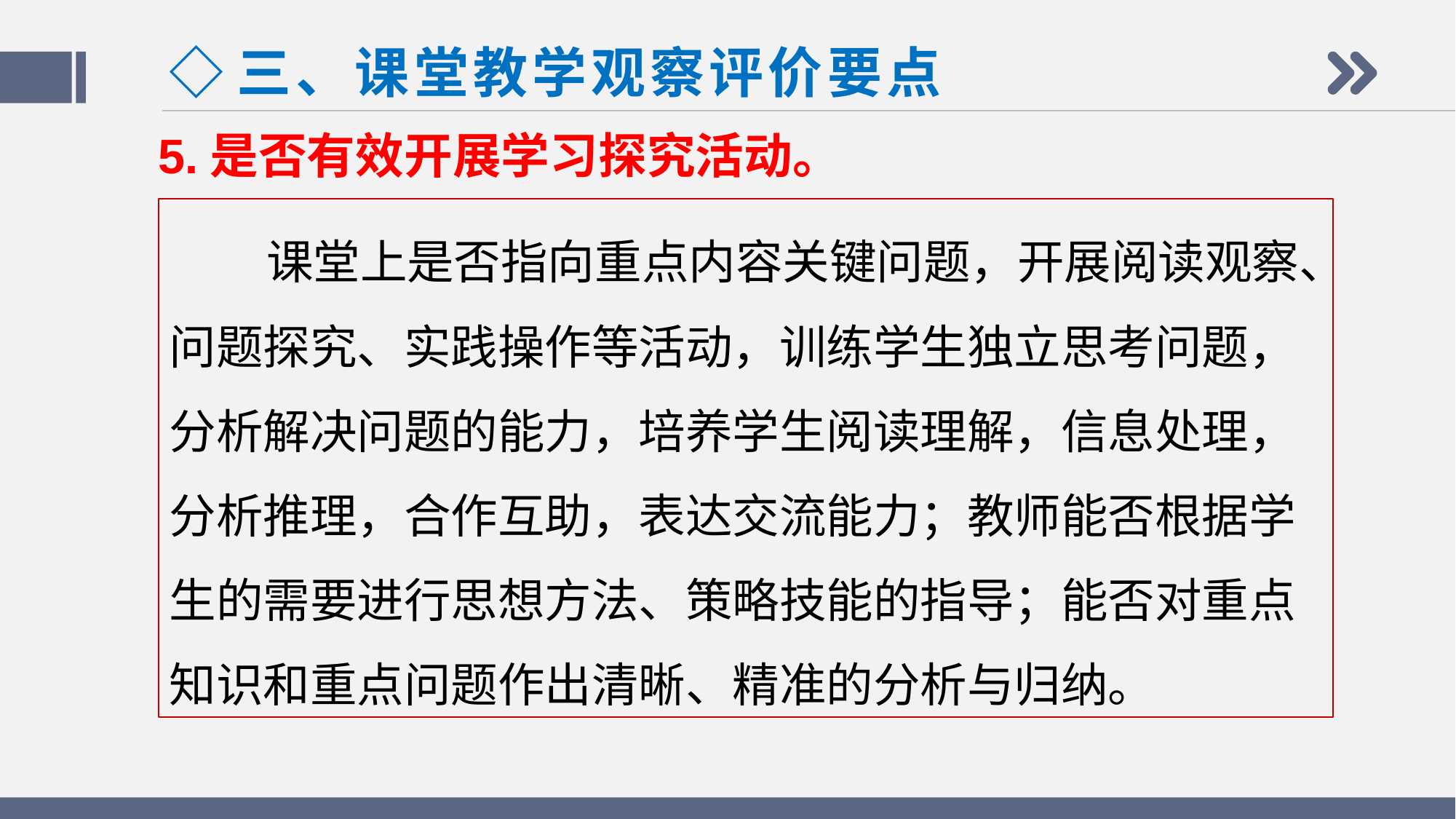

◇三、课堂教学观察评价要点
5.是否有效开展学习探究活动。
课堂上是否指向重点内容关键问题，开展阅读观察、问题探究、实践操作等活动，训练学生独立思考问题，分析解决问题的能力，培养学生阅读理解，信息处理，分析推理，合作互助，表达交流能力；教师能否根据学生的需要进行思想方法、策略技能的指导；能否对重点知识和重点问题作出清晰、精准的分析与归纳。